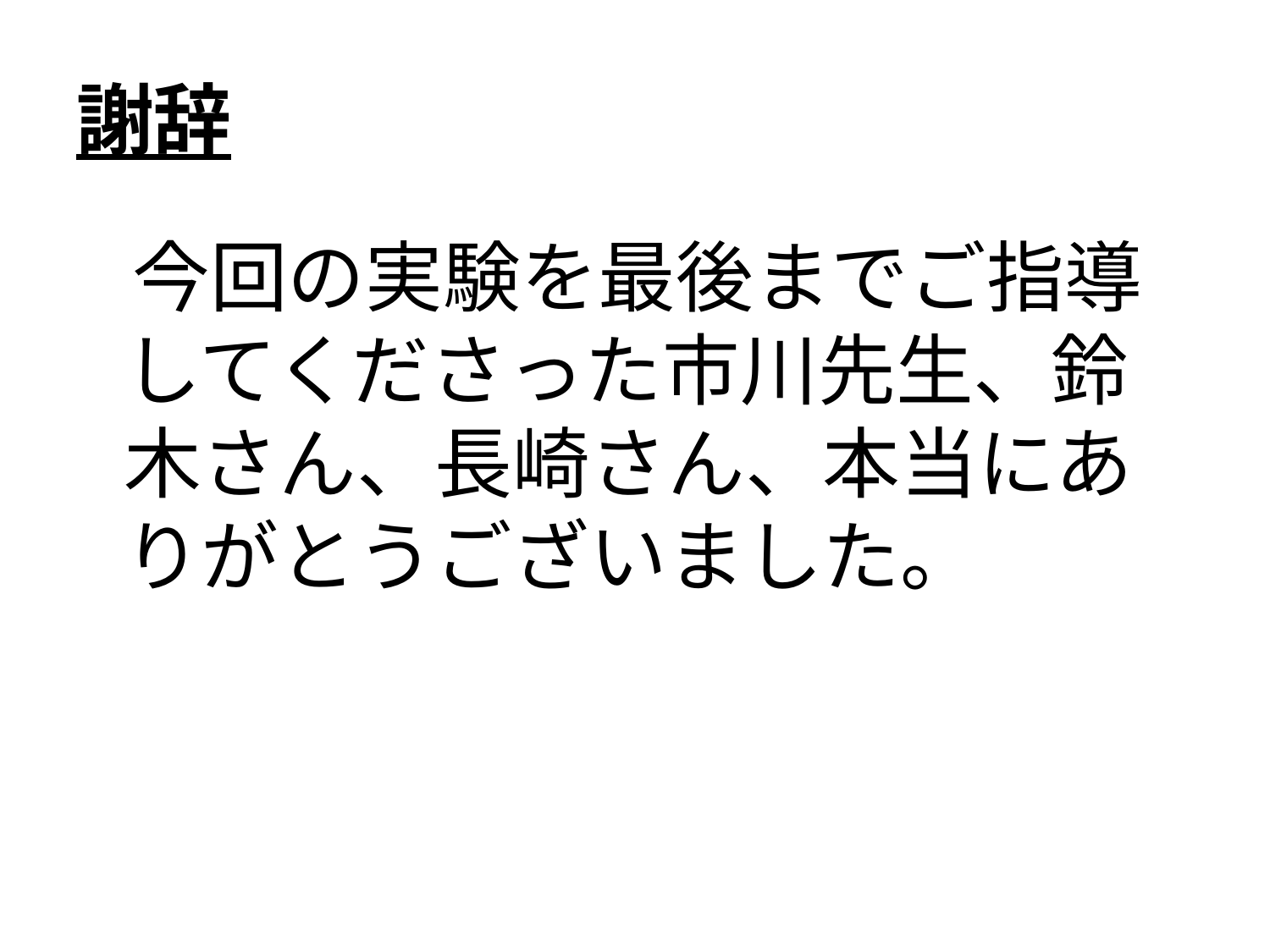

# 謝辞
　今回の実験を最後までご指導してくださった市川先生、鈴木さん、長崎さん、本当にありがとうございました。